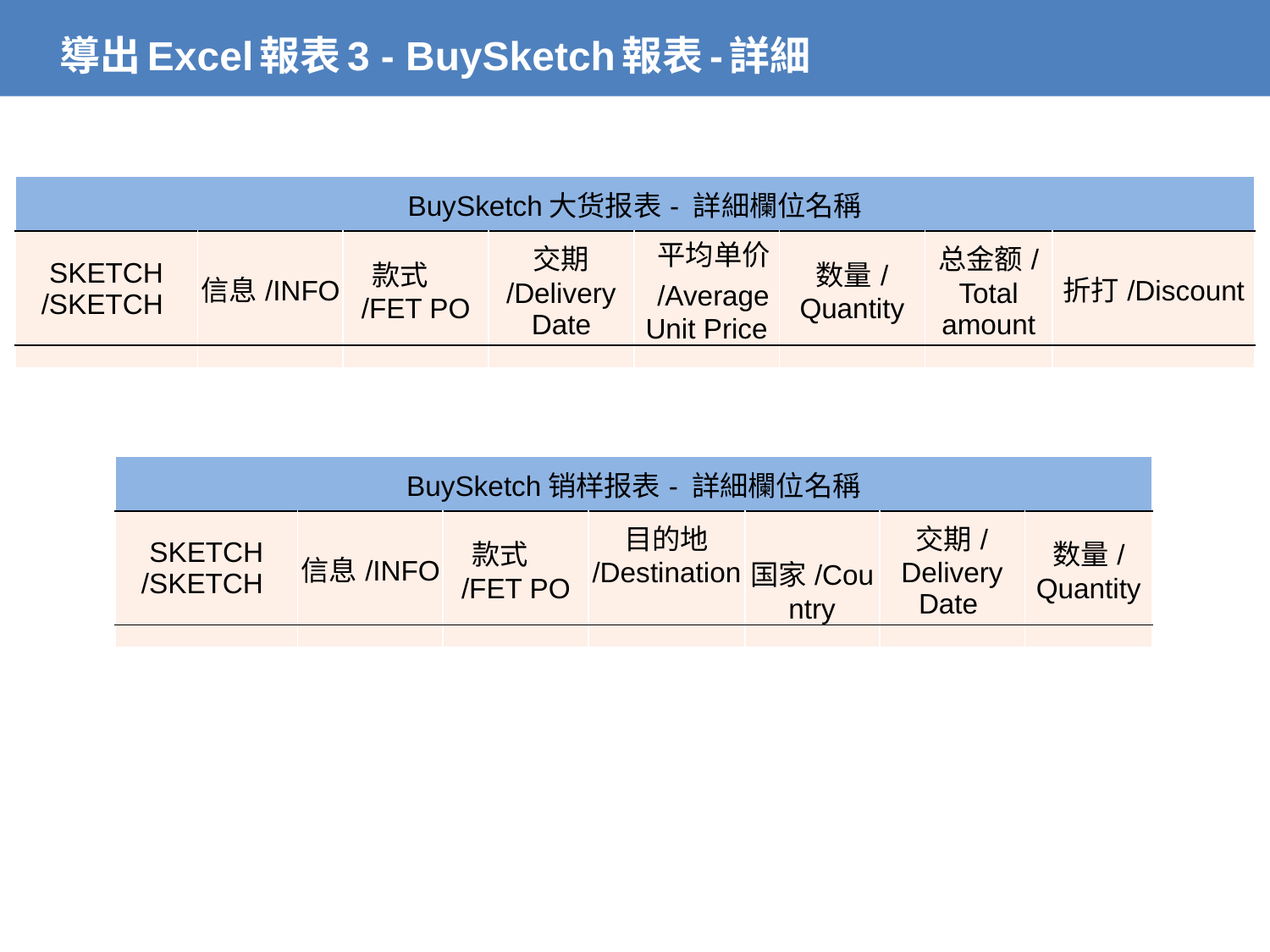

# 導出Excel報表3 - BuySketch報表-詳細
| BuySketch大货报表- 詳細欄位名稱 |  |  |  |  |  |  |  |
| --- | --- | --- | --- | --- | --- | --- | --- |
| SKETCH /SKETCH | 信息/INFO | 款式 /FET PO | 交期 /Delivery Date | 平均单价 /Average Unit Price | 数量/Quantity | 总金额/Total amount | 折打/Discount |
|  |  |  |  |  |  |  |  |
| BuySketch销样报表- 詳細欄位名稱 |  |  |  |  |  |  |
| --- | --- | --- | --- | --- | --- | --- |
| SKETCH /SKETCH | 信息/INFO | 款式 /FET PO | 目的地 /Destination | 国家/Country | 交期/Delivery Date | 数量/Quantity |
|  |  |  |  |  |  |  |